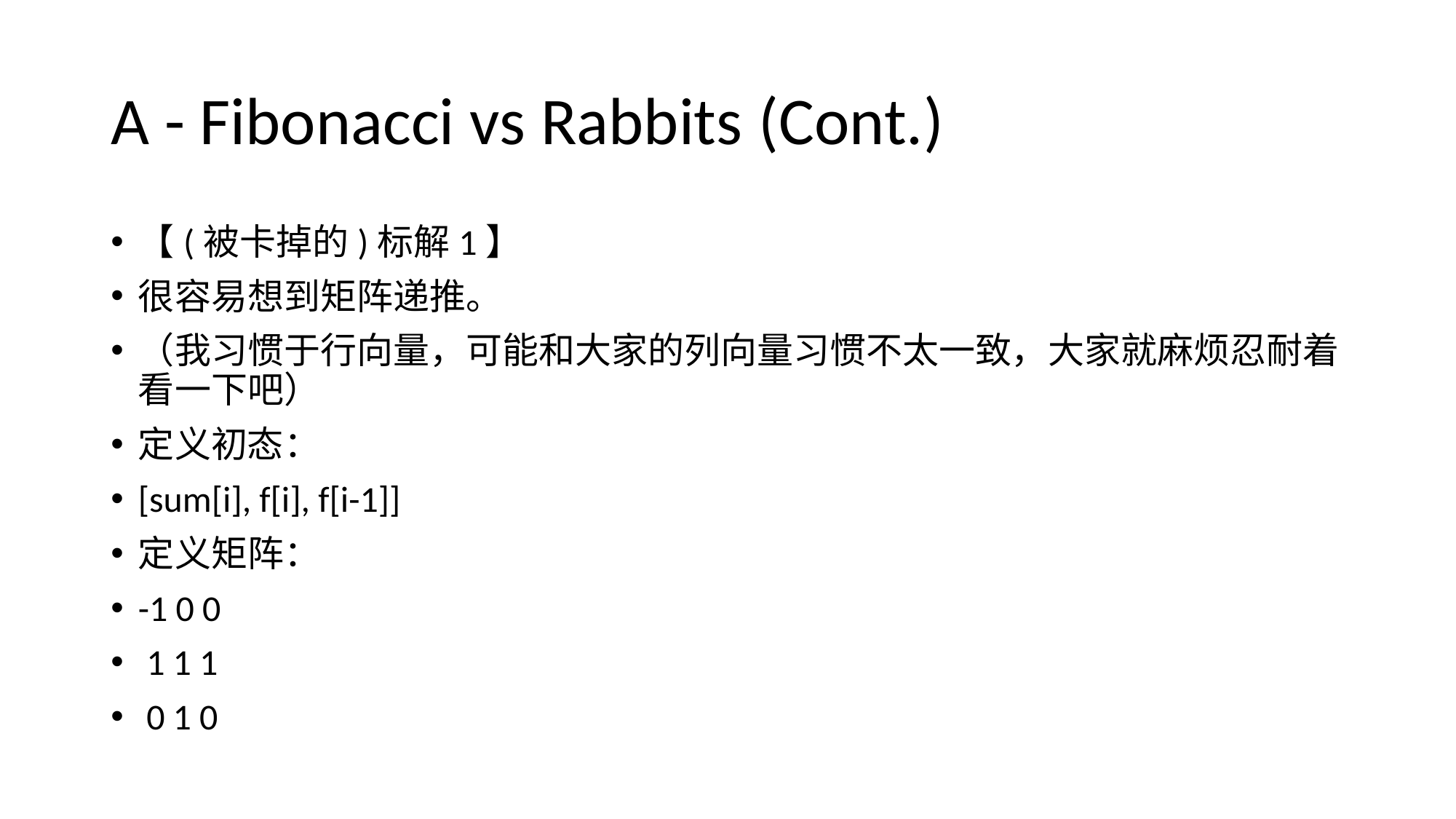

# A - Fibonacci vs Rabbits (Cont.)
【(被卡掉的)标解1】
很容易想到矩阵递推。
（我习惯于行向量，可能和大家的列向量习惯不太一致，大家就麻烦忍耐着看一下吧）
定义初态：
[sum[i], f[i], f[i-1]]
定义矩阵：
-1 0 0
 1 1 1
 0 1 0